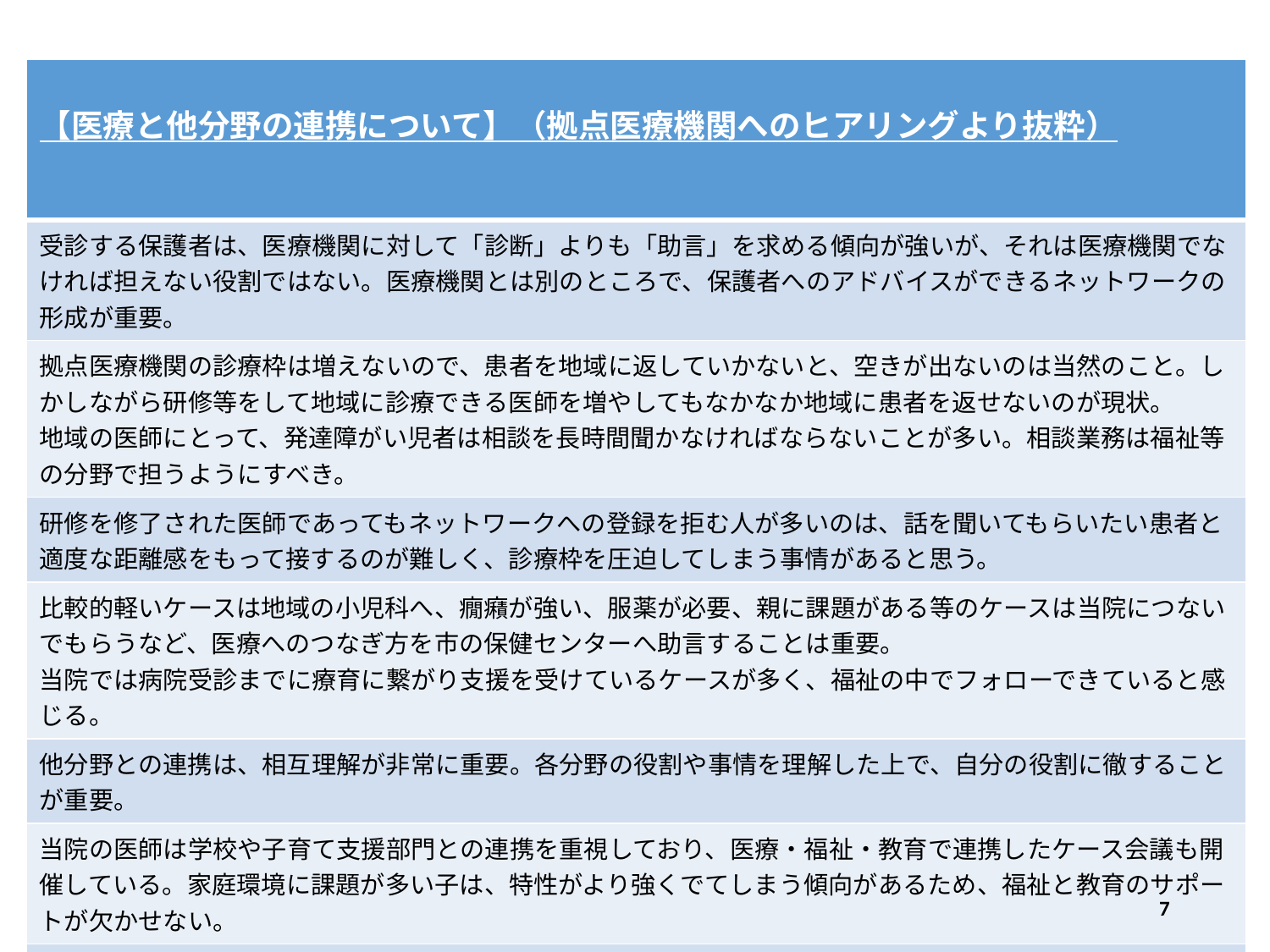

| 【医療と他分野の連携について】（拠点医療機関へのヒアリングより抜粋） |
| --- |
| 受診する保護者は、医療機関に対して「診断」よりも「助言」を求める傾向が強いが、それは医療機関でなければ担えない役割ではない。医療機関とは別のところで、保護者へのアドバイスができるネットワークの形成が重要。 |
| 拠点医療機関の診療枠は増えないので、患者を地域に返していかないと、空きが出ないのは当然のこと。しかしながら研修等をして地域に診療できる医師を増やしてもなかなか地域に患者を返せないのが現状。 地域の医師にとって、発達障がい児者は相談を長時間聞かなければならないことが多い。相談業務は福祉等の分野で担うようにすべき。 |
| 研修を修了された医師であってもネットワークへの登録を拒む人が多いのは、話を聞いてもらいたい患者と適度な距離感をもって接するのが難しく、診療枠を圧迫してしまう事情があると思う。 |
| 比較的軽いケースは地域の小児科へ、癇癪が強い、服薬が必要、親に課題がある等のケースは当院につないでもらうなど、医療へのつなぎ方を市の保健センターへ助言することは重要。 当院では病院受診までに療育に繋がり支援を受けているケースが多く、福祉の中でフォローできていると感じる。 |
| 他分野との連携は、相互理解が非常に重要。各分野の役割や事情を理解した上で、自分の役割に徹することが重要。 |
| 当院の医師は学校や子育て支援部門との連携を重視しており、医療・福祉・教育で連携したケース会議も開催している。家庭環境に課題が多い子は、特性がより強くでてしまう傾向があるため、福祉と教育のサポートが欠かせない。 |
| 教育分野での最新の情報について、主治医が正確な情報を知るためのポータルサイト等があれば良い。 |
7